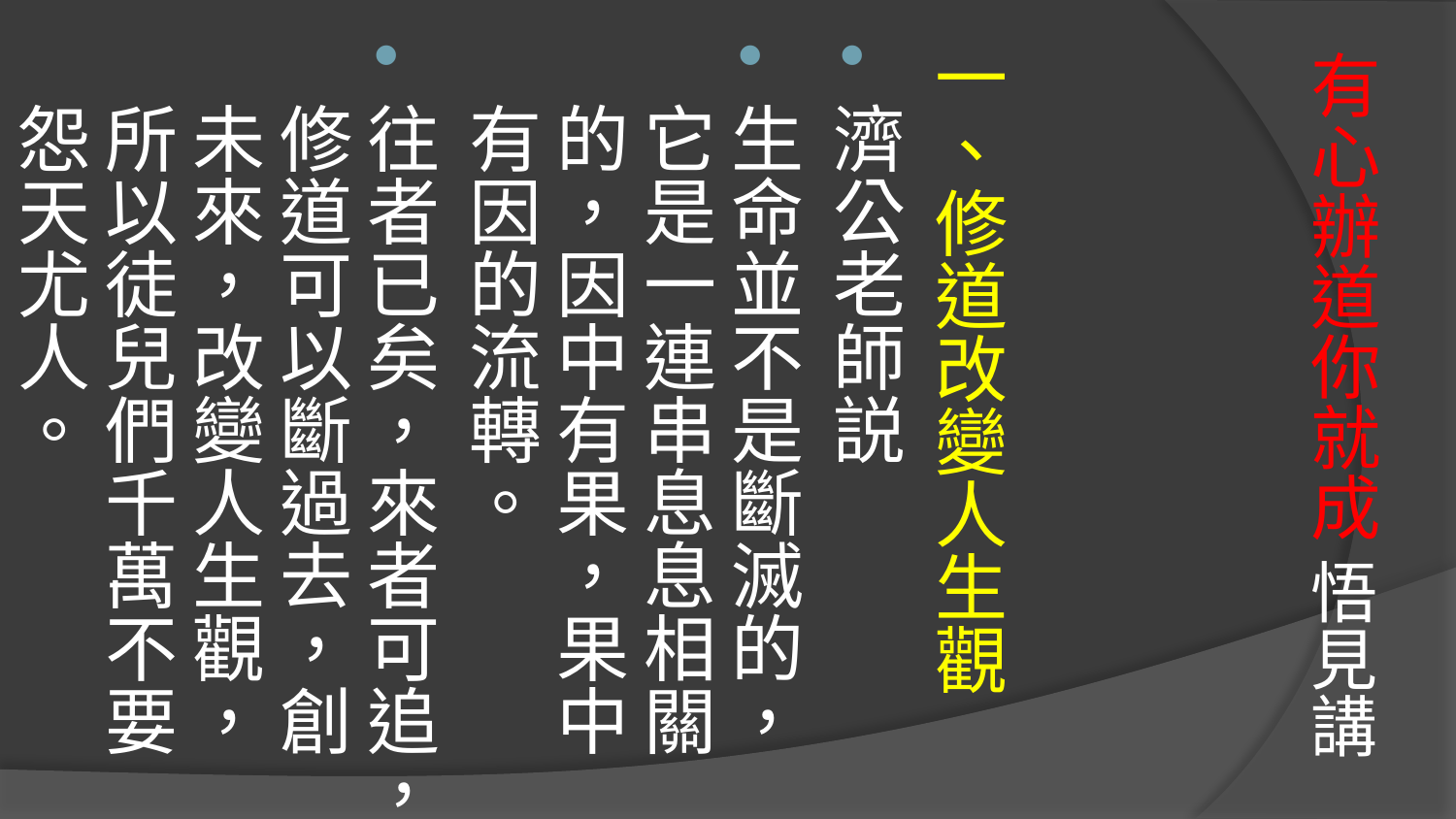

一、修道改變人生觀
濟公老師説
生命並不是斷滅的，它是一連串息息相關的，因中有果，果中有因的流轉。
往者已矣，來者可追，修道可以斷過去，創未來，改變人生觀，所以徒兒們千萬不要怨天尤人。
# 有心辦道你就成 悟見講